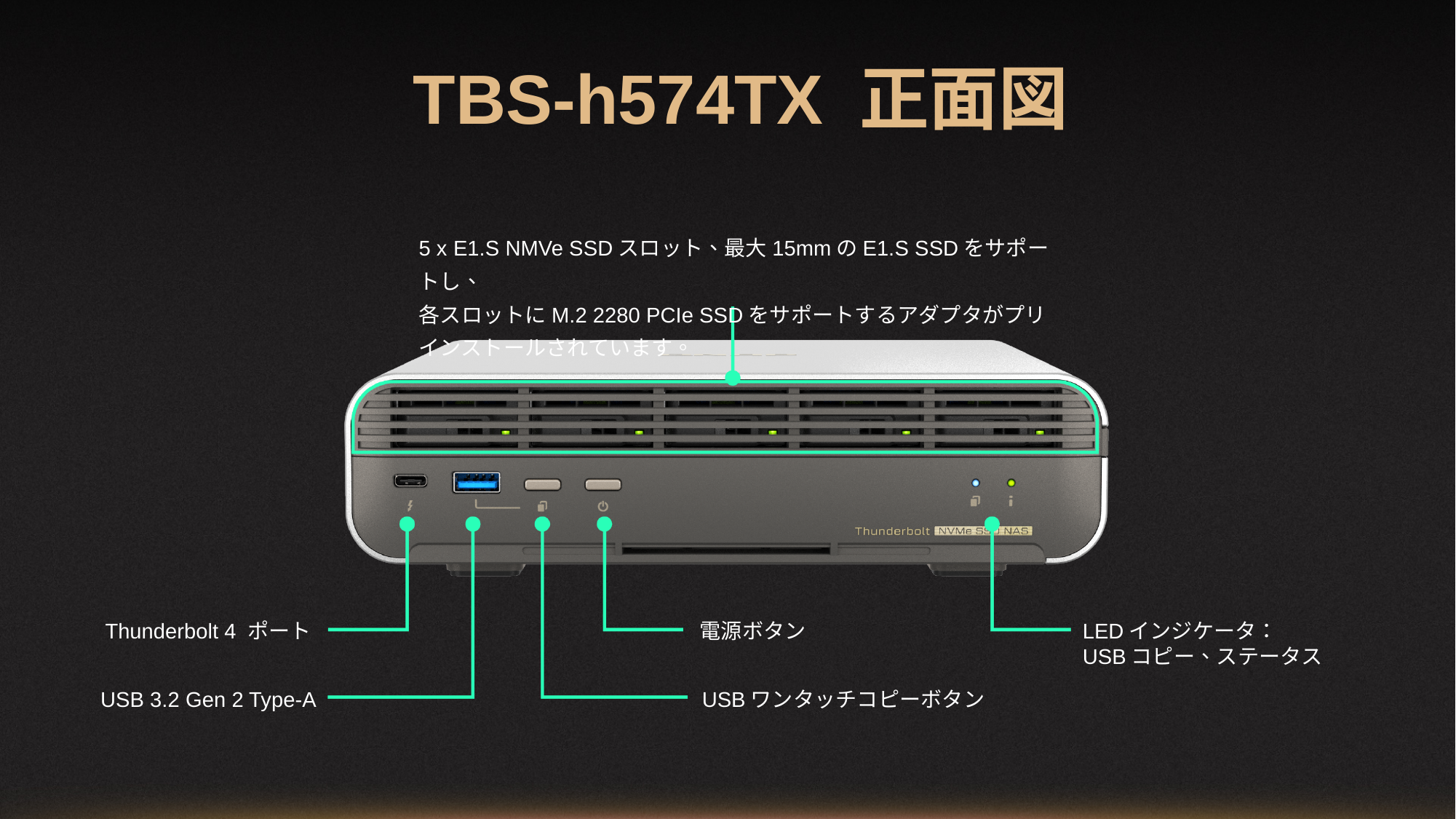

TBS-h574TX 正面図
5 x E1.S NMVe SSDスロット、最大15mmのE1.S SSDをサポートし、
各スロットにM.2 2280 PCIe SSDをサポートするアダプタがプリインストールされています。
電源ボタン
LEDインジケータ：
USBコピー、ステータス
Thunderbolt 4 ポート
USB 3.2 Gen 2 Type-A
USBワンタッチコピーボタン